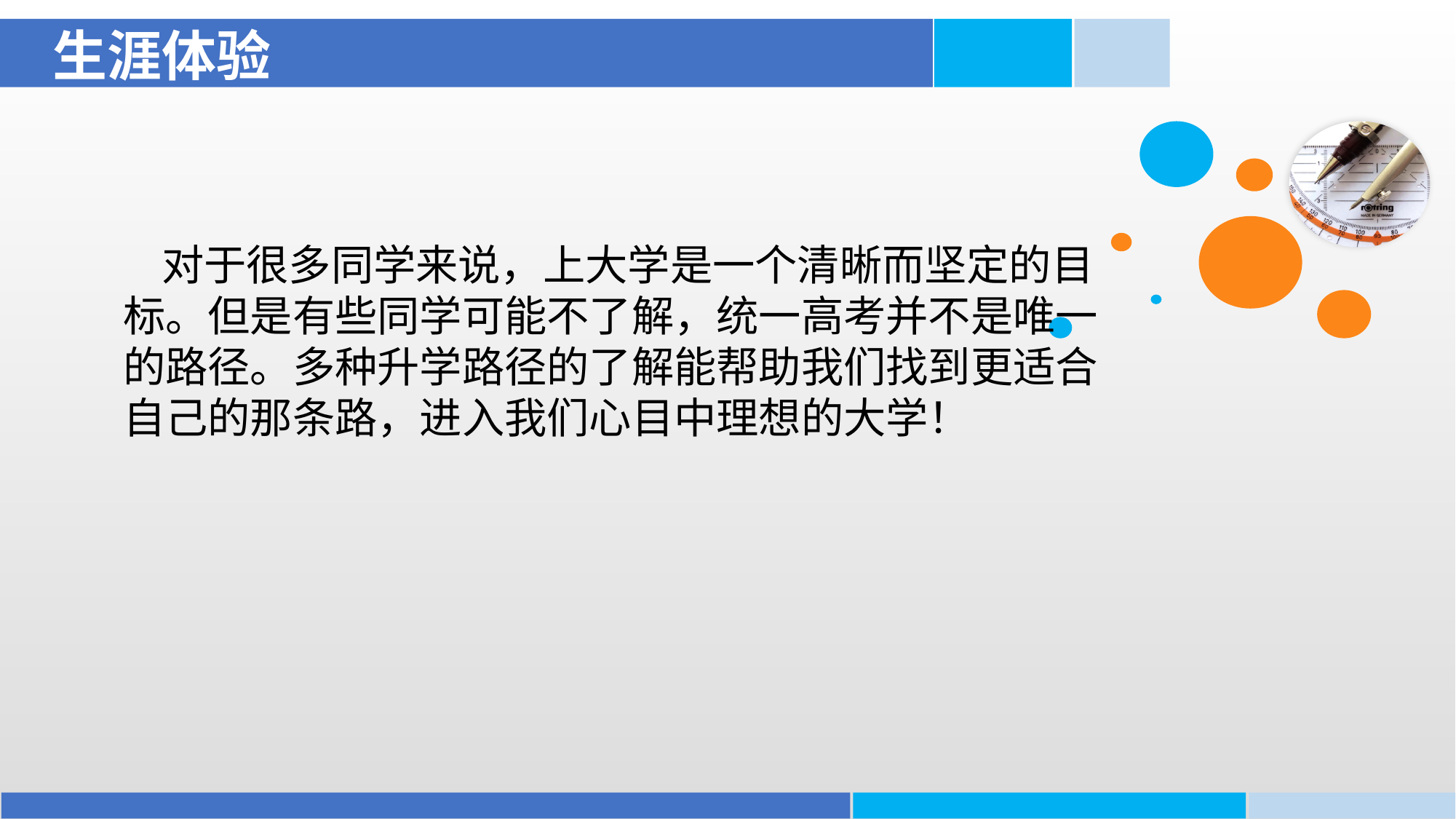

生涯体验
   对于很多同学来说，上大学是一个清晰而坚定的目标。但是有些同学可能不了解，统一高考并不是唯一的路径。多种升学路径的了解能帮助我们找到更适合自己的那条路，进入我们心目中理想的大学！